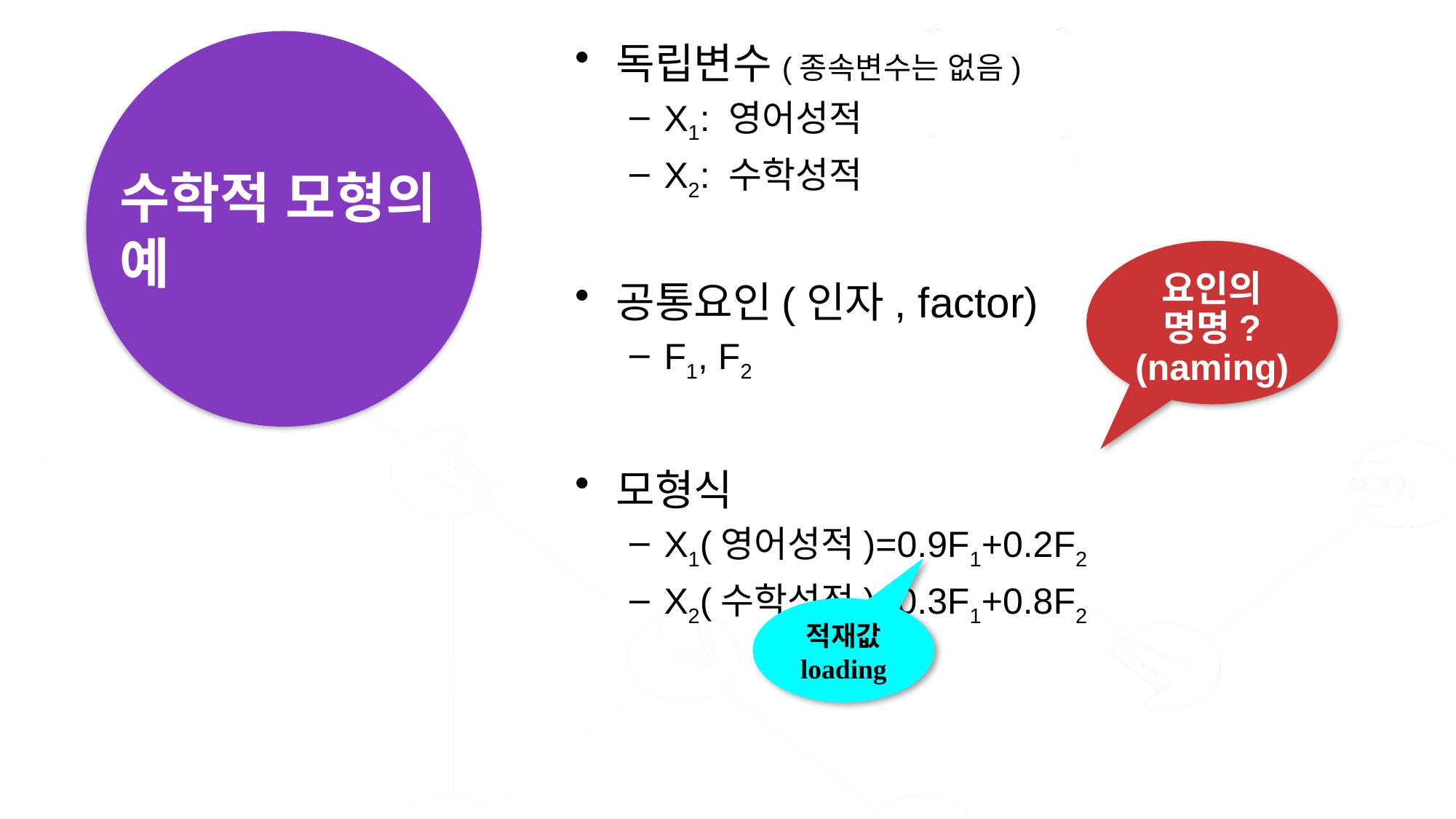

독립변수(종속변수는 없음)
X1: 영어성적
X2: 수학성적

공통요인(인자, factor)
F1, F2

모형식
X1(영어성적)=0.9F1+0.2F2
X2(수학성적)=0.3F1+0.8F2

# 수학적 모형의 예
요인의
명명?
(naming)
적재값
loading